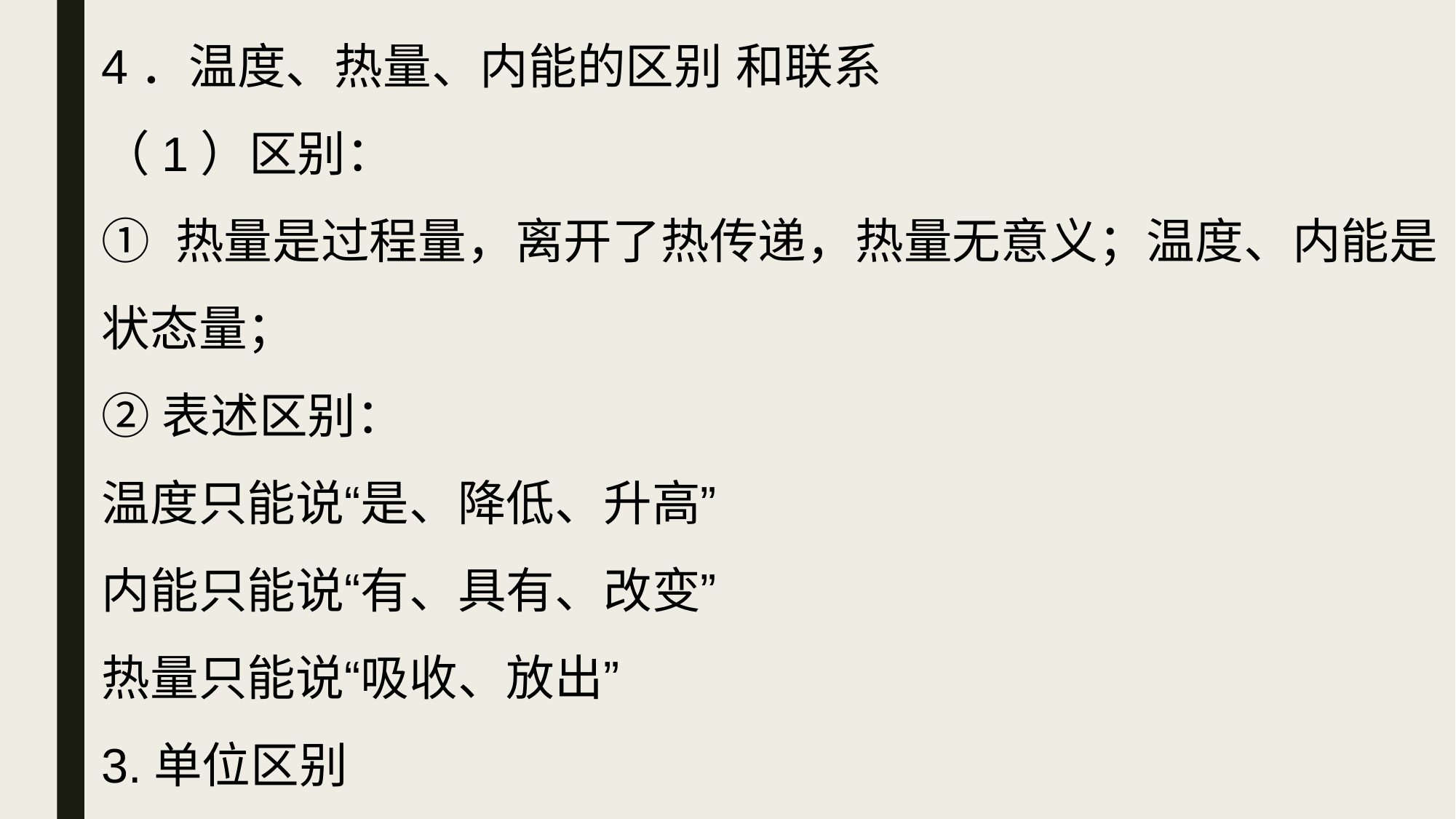

4．温度、热量、内能的区别 和联系
（1）区别：
① 热量是过程量，离开了热传递，热量无意义；温度、内能是状态量；
②表述区别：
温度只能说“是、降低、升高”
内能只能说“有、具有、改变”
热量只能说“吸收、放出”
3.单位区别